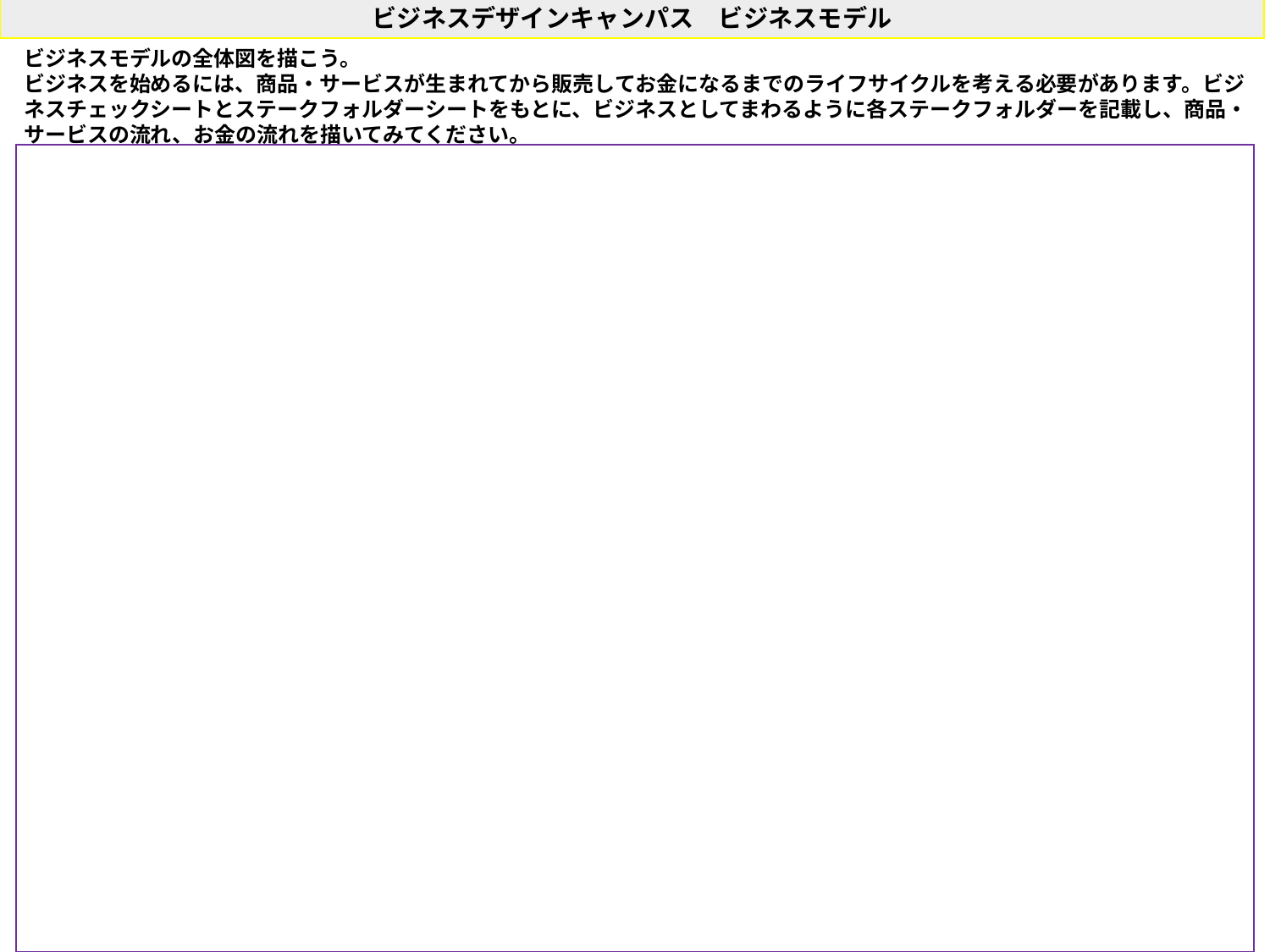

ビジネスデザインキャンパス　ビジネスモデル
ビジネスモデルの全体図を描こう。
ビジネスを始めるには、商品・サービスが生まれてから販売してお金になるまでのライフサイクルを考える必要があります。ビジネスチェックシートとステークフォルダーシートをもとに、ビジネスとしてまわるように各ステークフォルダーを記載し、商品・サービスの流れ、お金の流れを描いてみてください。